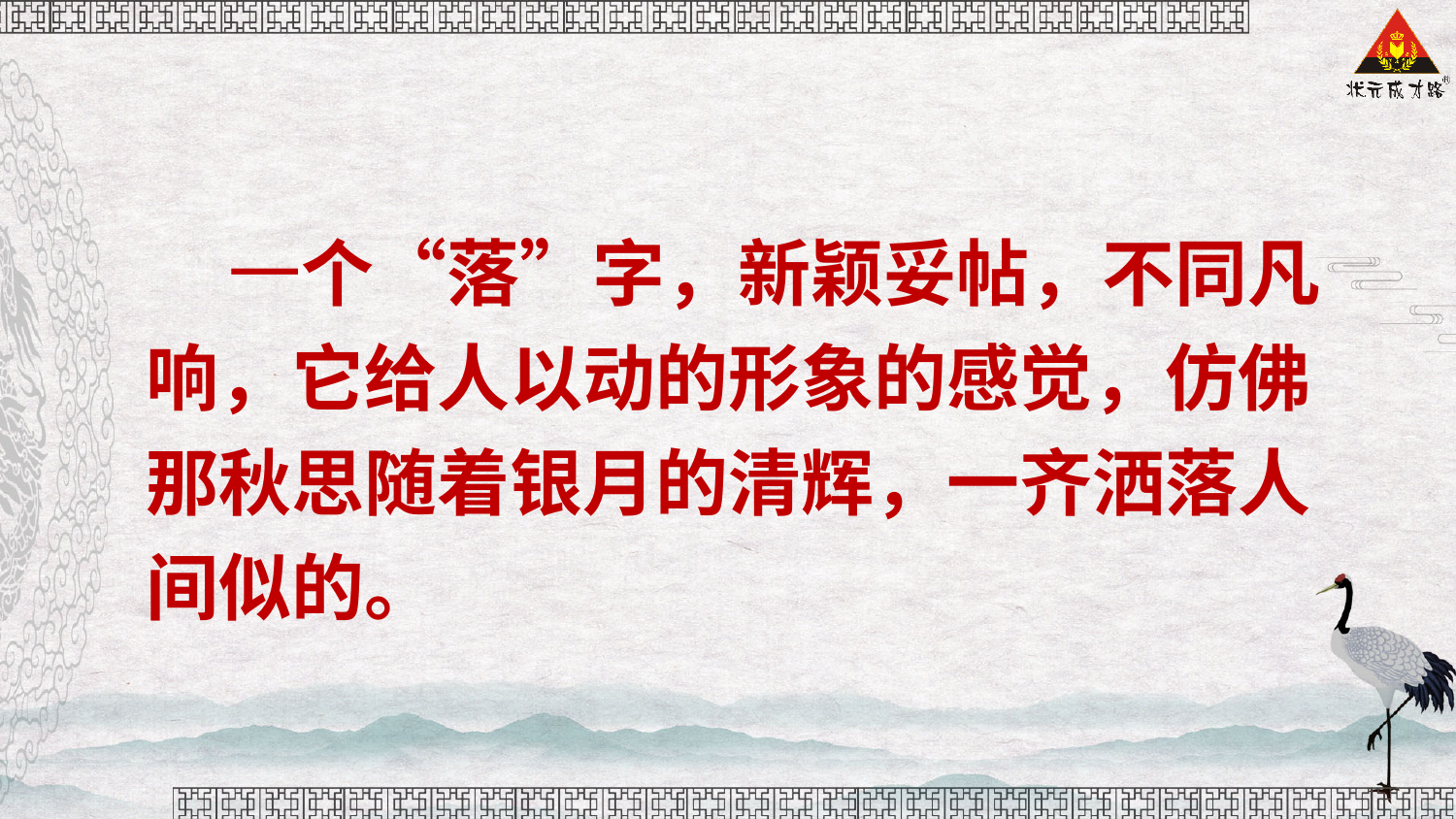

一个“落”字，新颖妥帖，不同凡响，它给人以动的形象的感觉，仿佛那秋思随着银月的清辉，一齐洒落人间似的。